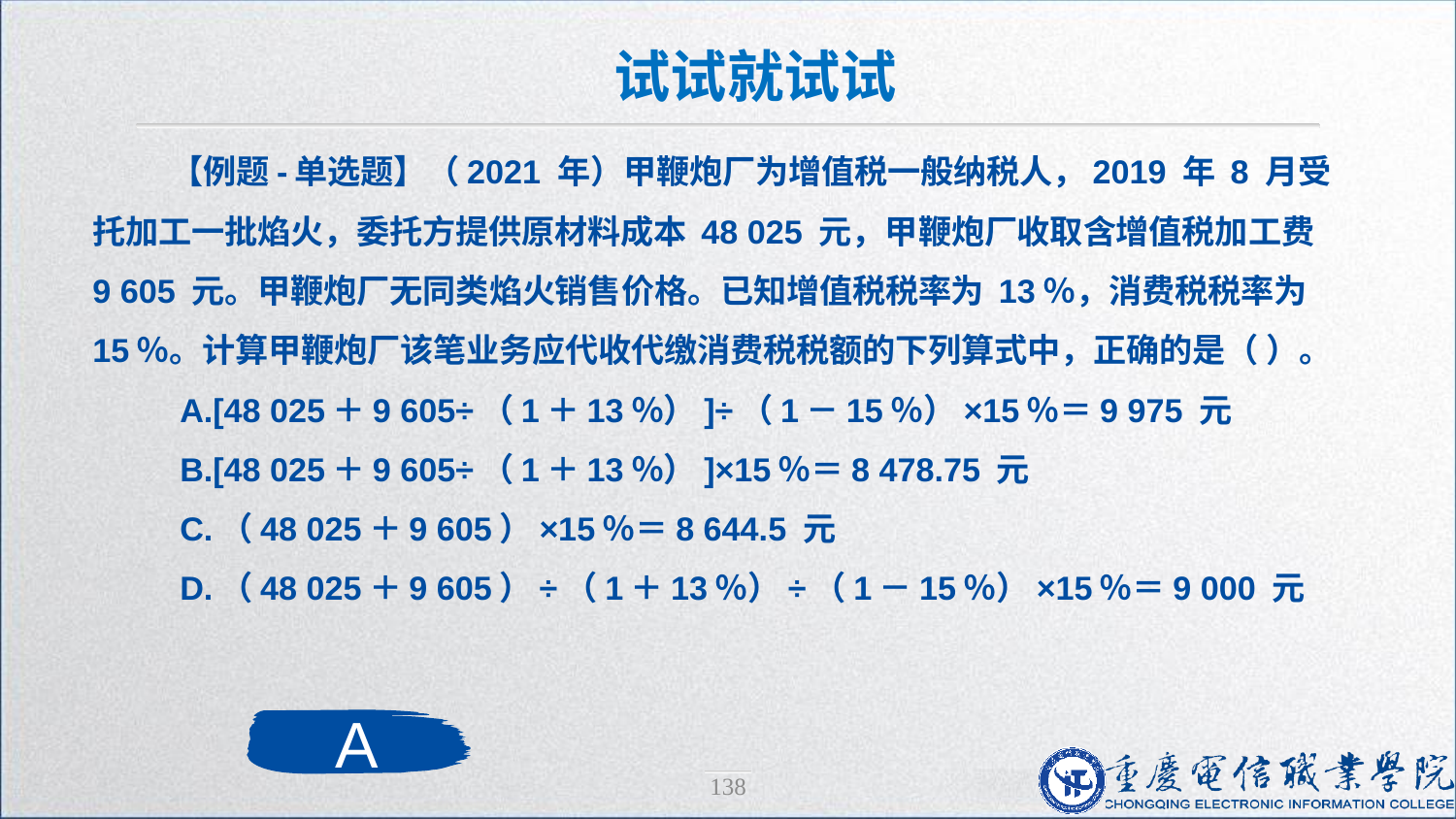

试试就试试
【例题-单选题】（2021 年）甲鞭炮厂为增值税一般纳税人，2019 年 8 月受托加工一批焰火，委托方提供原材料成本 48 025 元，甲鞭炮厂收取含增值税加工费 9 605 元。甲鞭炮厂无同类焰火销售价格。已知增值税税率为 13％，消费税税率为 15％。计算甲鞭炮厂该笔业务应代收代缴消费税税额的下列算式中，正确的是（ ）。
 A.[48 025＋9 605÷（1＋13％）]÷（1－15％）×15％＝9 975 元
 B.[48 025＋9 605÷（1＋13％）]×15％＝8 478.75 元
 C.（48 025＋9 605）×15％＝8 644.5 元
 D.（48 025＋9 605）÷（1＋13％）÷（1－15％）×15％＝9 000 元

A
138